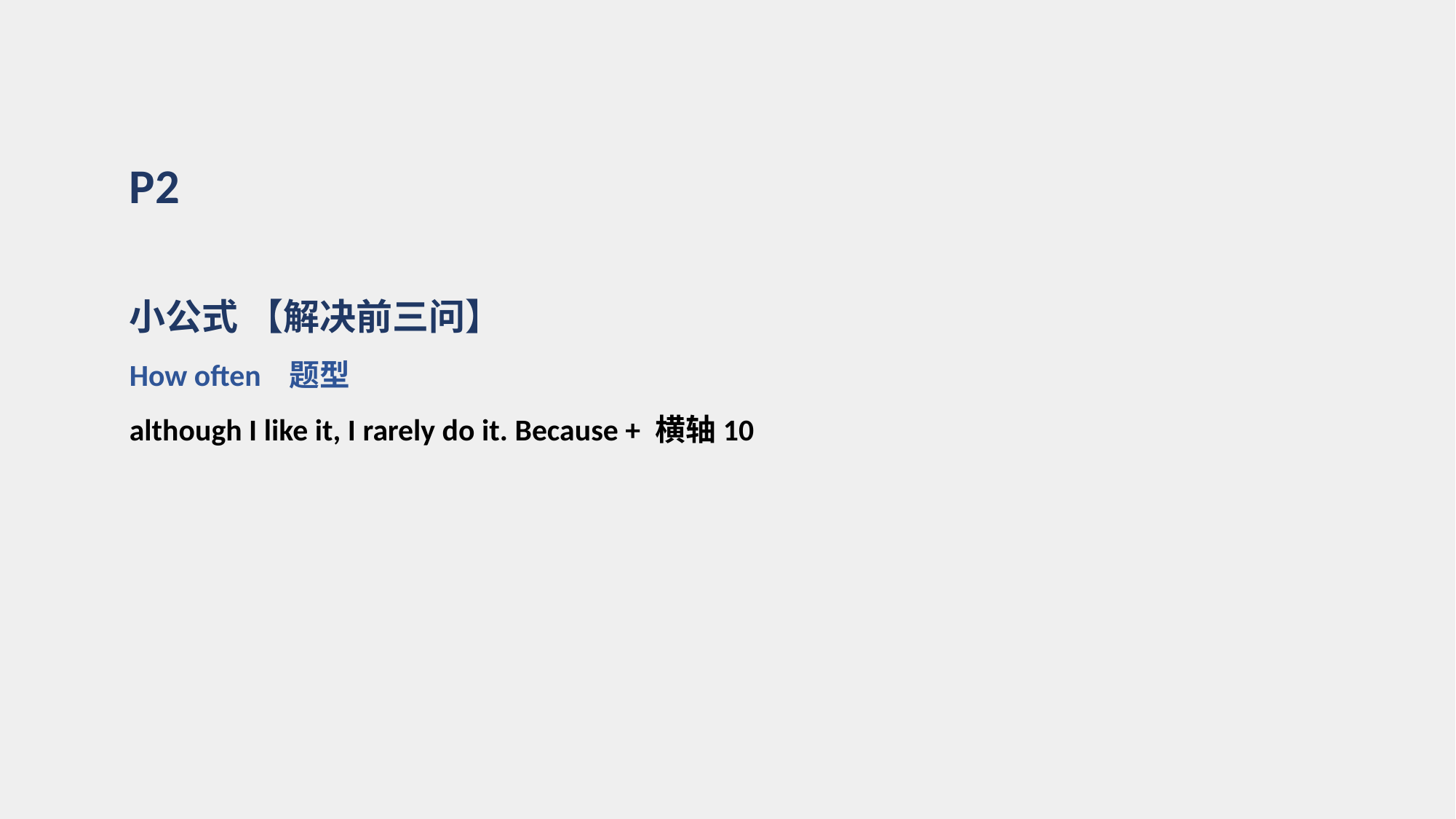

P2

小公式 【解决前三问】
How often   题型
although I like it, I rarely do it. Because + 横轴10